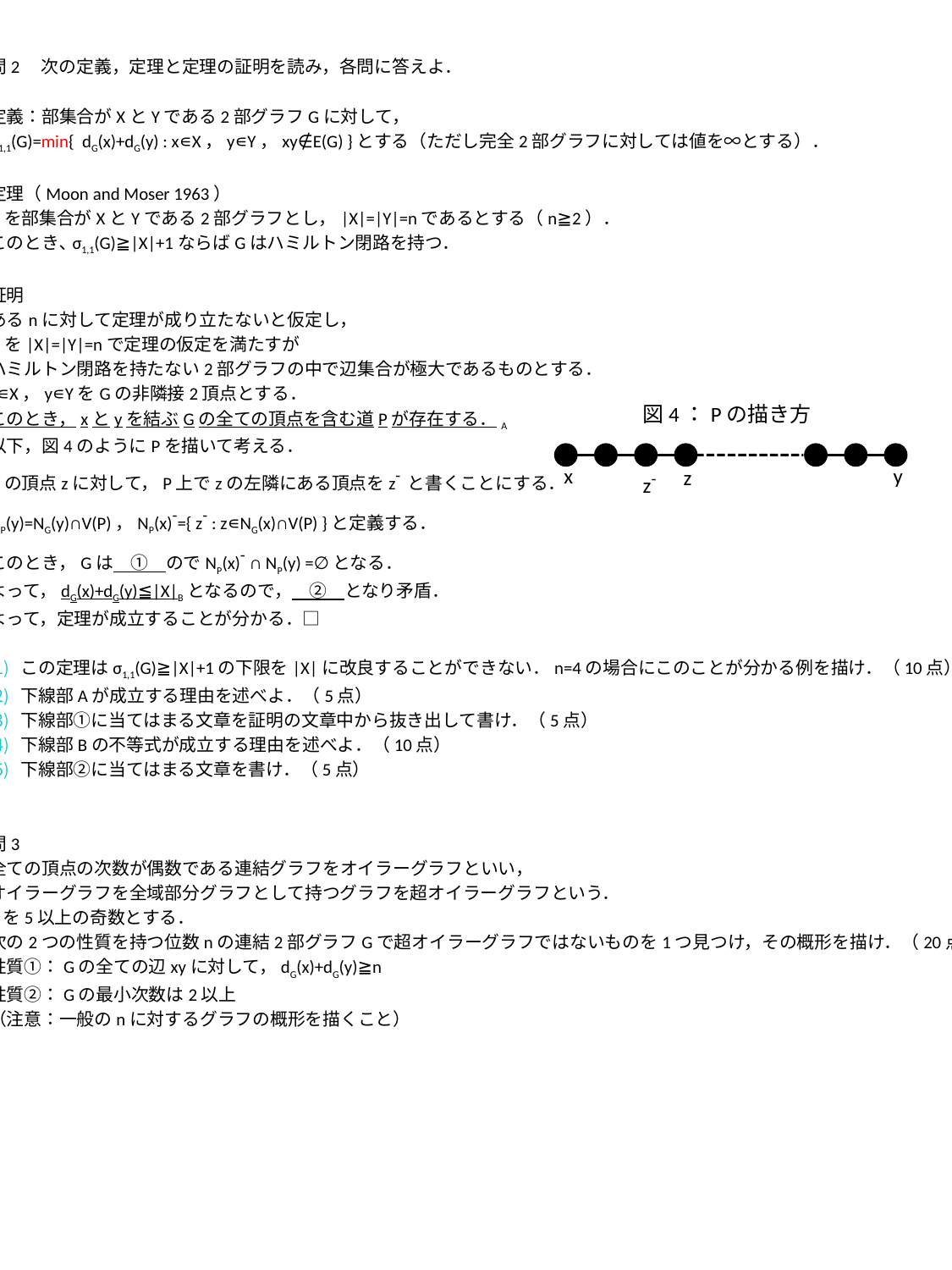

問2　次の定義，定理と定理の証明を読み，各問に答えよ．

定義：部集合がXとYである2部グラフGに対して，
σ1,1(G)=min{  dG(x)+dG(y) : x∊X，y∊Y，xy∉E(G) }とする（ただし完全2部グラフに対しては値を∞とする）．

定理（Moon and Moser 1963）
Gを部集合がXとYである2部グラフとし，|X|=|Y|=nであるとする（n≧2）．
このとき､σ1,1(G)≧|X|+1ならばGはハミルトン閉路を持つ．

証明
あるnに対して定理が成り立たないと仮定し，
Gを|X|=|Y|=nで定理の仮定を満たすが
ハミルトン閉路を持たない2部グラフの中で辺集合が極大であるものとする．
x∊X，y∊YをGの非隣接2頂点とする．
このとき，xとyを結ぶGの全ての頂点を含む道Pが存在する．A
以下，図4のようにPを描いて考える．
Gの頂点zに対して，P上でzの左隣にある頂点をz-と書くことにする．
NP(y)=NG(y)∩V(P)，NP(x)-={ z- : z∊NG(x)∩V(P) }と定義する．
このとき，Gは　①　のでNP(x)- ∩ NP(y) =∅となる．
よって，dG(x)+dG(y)≦|X|Bとなるので，　②　となり矛盾．
よって，定理が成立することが分かる．□

この定理はσ1,1(G)≧|X|+1の下限を|X|に改良することができない．n=4の場合にこのことが分かる例を描け．（10点）
下線部Aが成立する理由を述べよ．（5点）
下線部①に当てはまる文章を証明の文章中から抜き出して書け．（5点）
下線部Bの不等式が成立する理由を述べよ．（10点）
下線部②に当てはまる文章を書け．（5点）

問3
全ての頂点の次数が偶数である連結グラフをオイラーグラフといい，
オイラーグラフを全域部分グラフとして持つグラフを超オイラーグラフという．
nを5以上の奇数とする．
次の2つの性質を持つ位数nの連結2部グラフGで超オイラーグラフではないものを1つ見つけ，その概形を描け．（20点）
性質①：Gの全ての辺xyに対して，dG(x)+dG(y)≧n
性質②：Gの最小次数は2以上
（注意：一般のnに対するグラフの概形を描くこと）
図4：Pの描き方

x
y
z
z-